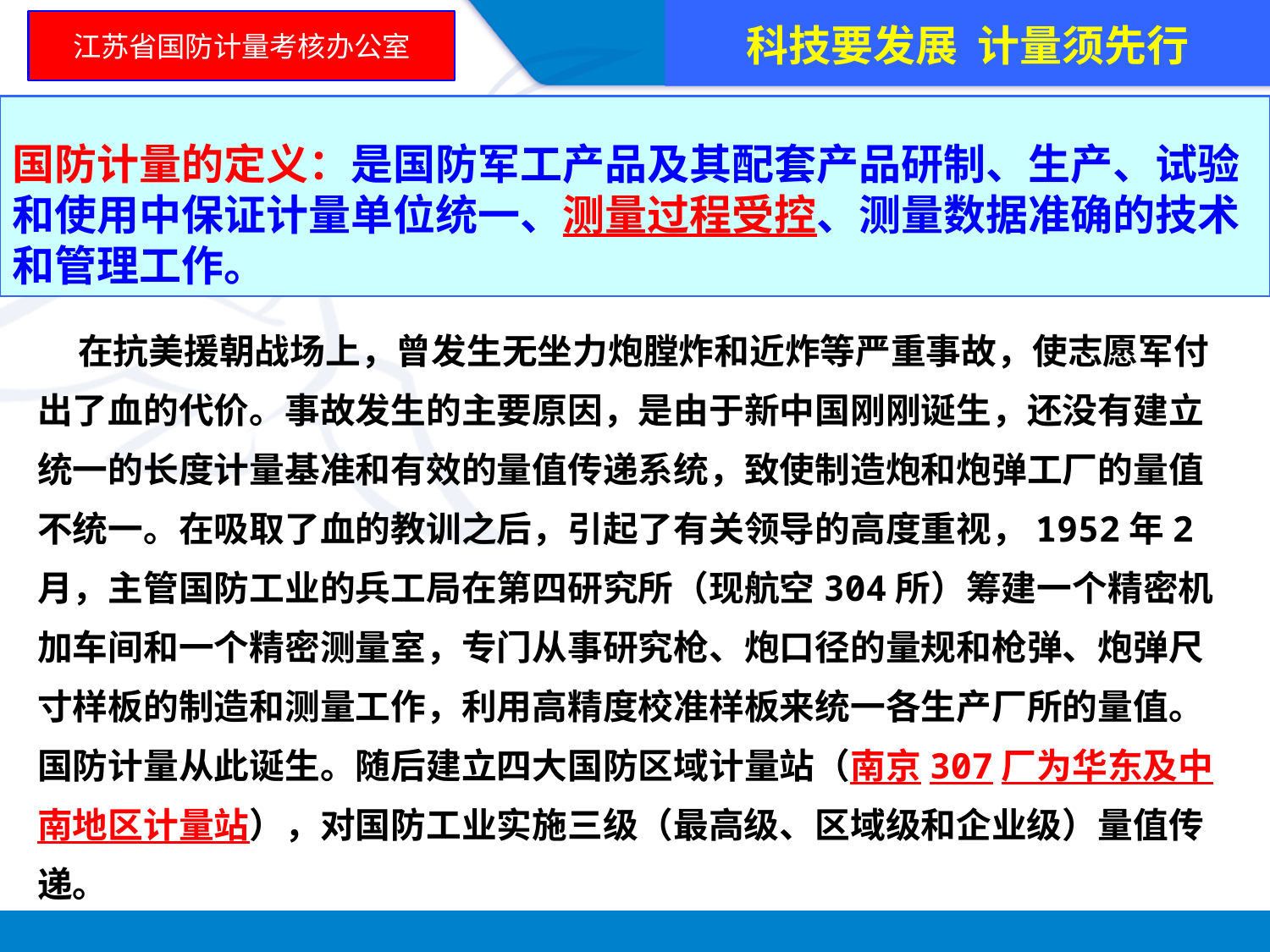

科技要发展  计量须先行
江苏省国防计量考核办公室
国防计量的定义：是国防军工产品及其配套产品研制、生产、试验和使用中保证计量单位统一、测量过程受控、测量数据准确的技术和管理工作。

    在抗美援朝战场上，曾发生无坐力炮膛炸和近炸等严重事故，使志愿军付出了血的代价。事故发生的主要原因，是由于新中国刚刚诞生，还没有建立统一的长度计量基准和有效的量值传递系统，致使制造炮和炮弹工厂的量值不统一。在吸取了血的教训之后，引起了有关领导的高度重视，1952年2月，主管国防工业的兵工局在第四研究所（现航空304所）筹建一个精密机加车间和一个精密测量室，专门从事研究枪、炮口径的量规和枪弹、炮弹尺寸样板的制造和测量工作，利用高精度校准样板来统一各生产厂所的量值。国防计量从此诞生。随后建立四大国防区域计量站（南京307厂为华东及中南地区计量站），对国防工业实施三级（最高级、区域级和企业级）量值传递。